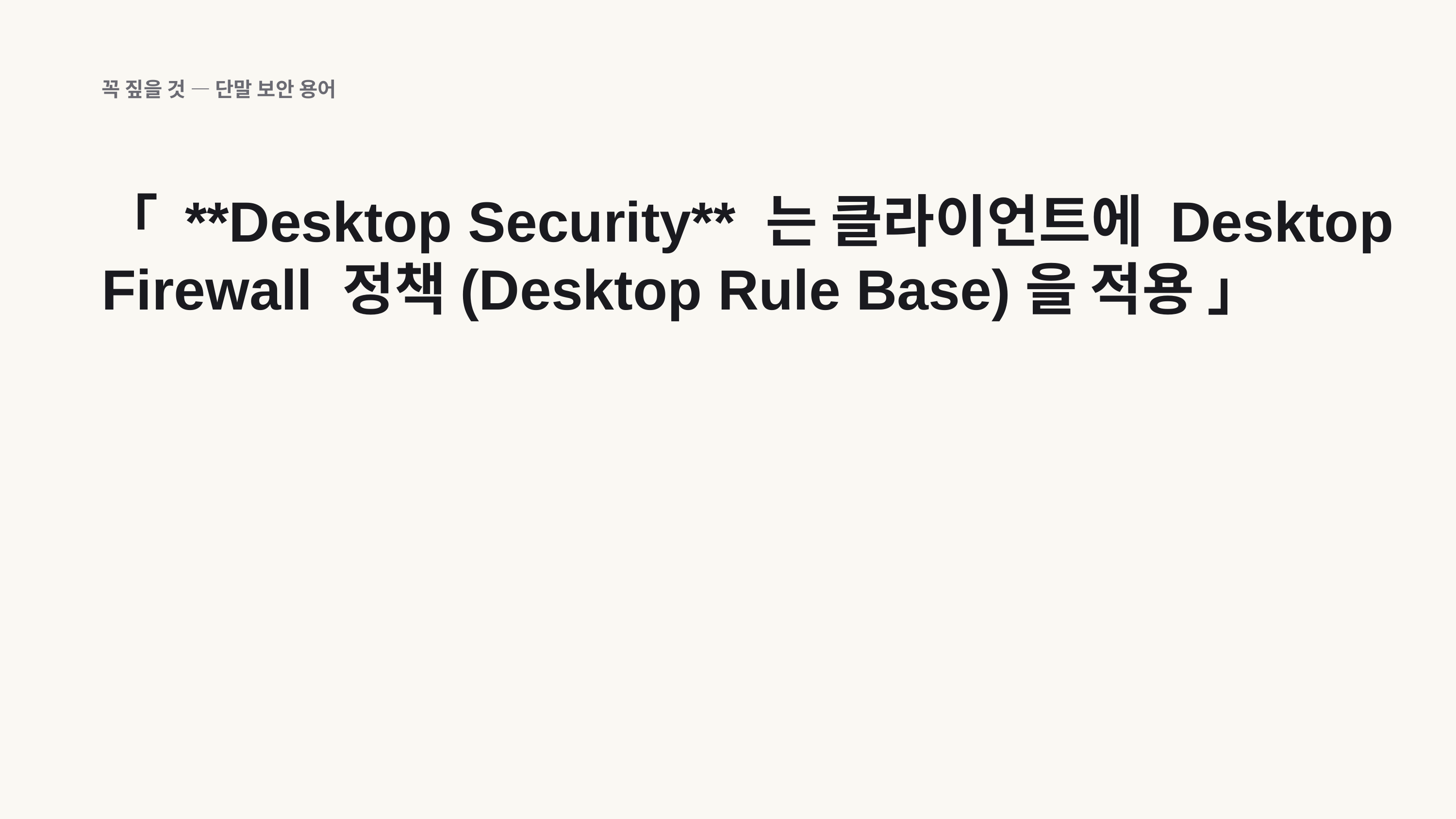

꼭 짚을 것 — 단말 보안 용어
「 **Desktop Security** 는 클라이언트에 Desktop Firewall 정책(Desktop Rule Base)을 적용 」